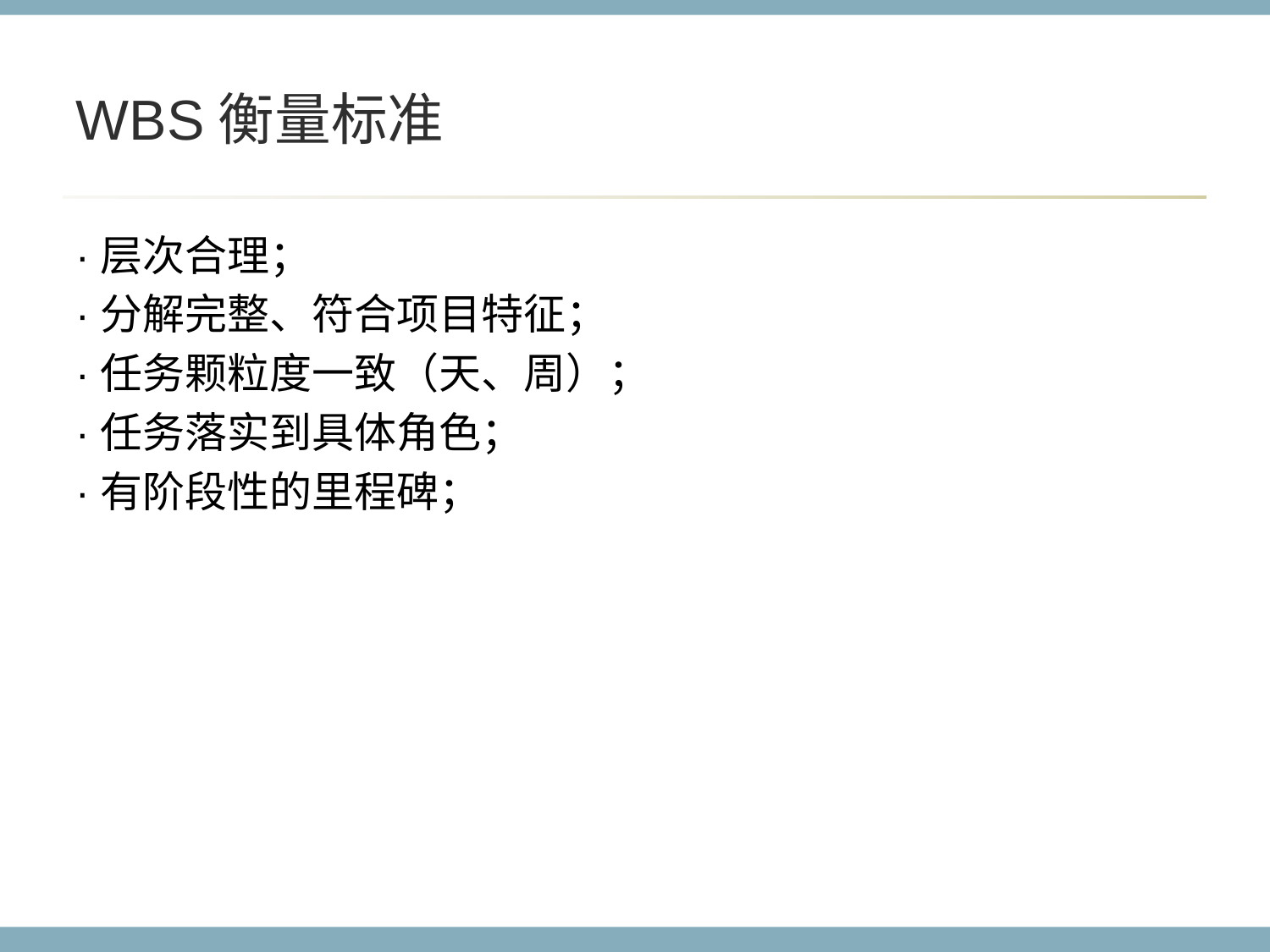

# WBS衡量标准
·层次合理；
·分解完整、符合项目特征；
·任务颗粒度一致（天、周）；
·任务落实到具体角色；
·有阶段性的里程碑；